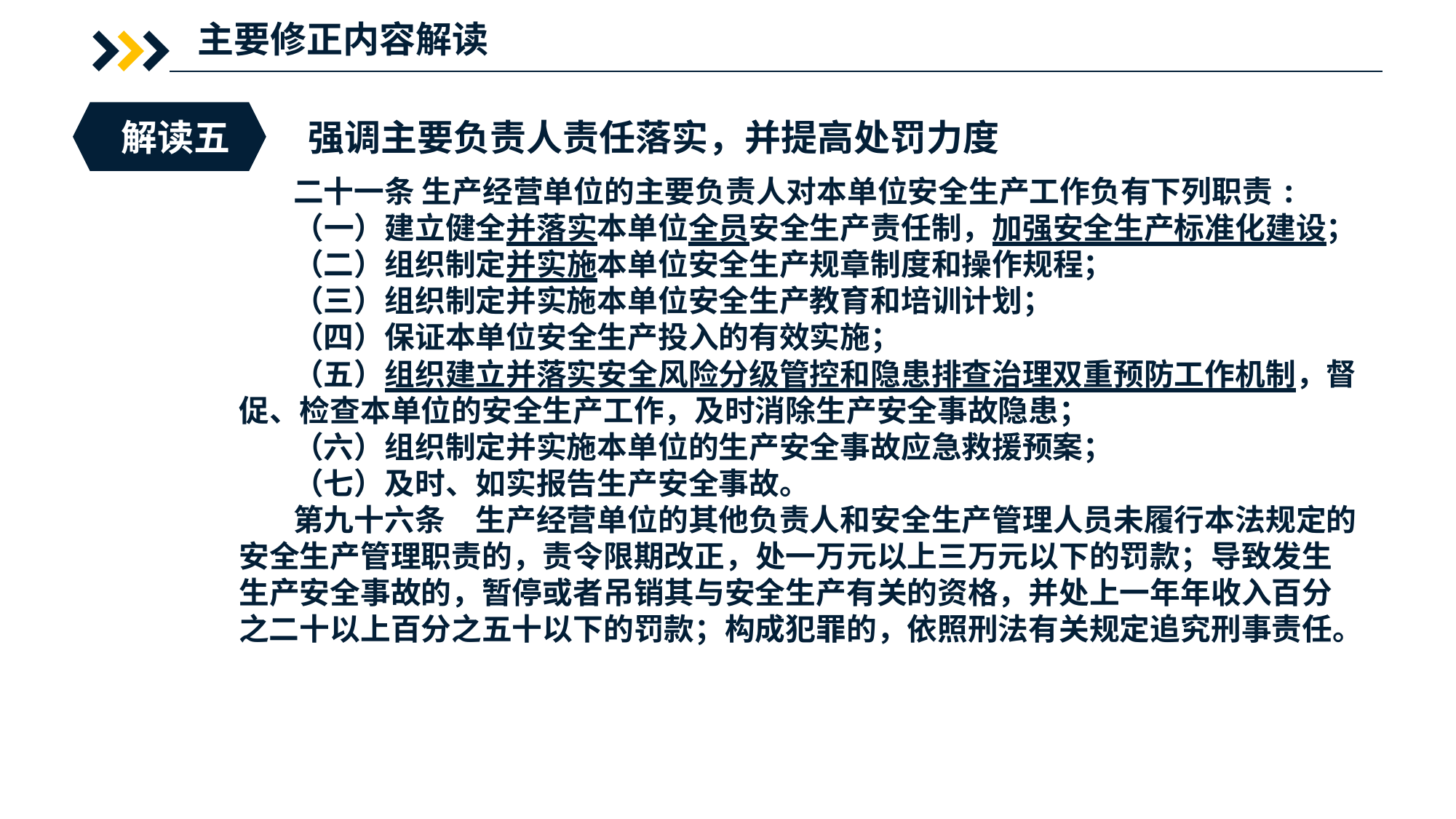

主要修正内容解读

解读五
强调主要负责人责任落实，并提高处罚力度
二十一条 生产经营单位的主要负责人对本单位安全生产工作负有下列职责:
（一）建立健全并落实本单位全员安全生产责任制，加强安全生产标准化建设；
（二）组织制定并实施本单位安全生产规章制度和操作规程；
（三）组织制定并实施本单位安全生产教育和培训计划；
（四）保证本单位安全生产投入的有效实施；
（五）组织建立并落实安全风险分级管控和隐患排查治理双重预防工作机制，督促、检查本单位的安全生产工作，及时消除生产安全事故隐患；
（六）组织制定并实施本单位的生产安全事故应急救援预案；
（七）及时、如实报告生产安全事故。
第九十六条　生产经营单位的其他负责人和安全生产管理人员未履行本法规定的安全生产管理职责的，责令限期改正，处一万元以上三万元以下的罚款；导致发生生产安全事故的，暂停或者吊销其与安全生产有关的资格，并处上一年年收入百分之二十以上百分之五十以下的罚款；构成犯罪的，依照刑法有关规定追究刑事责任。